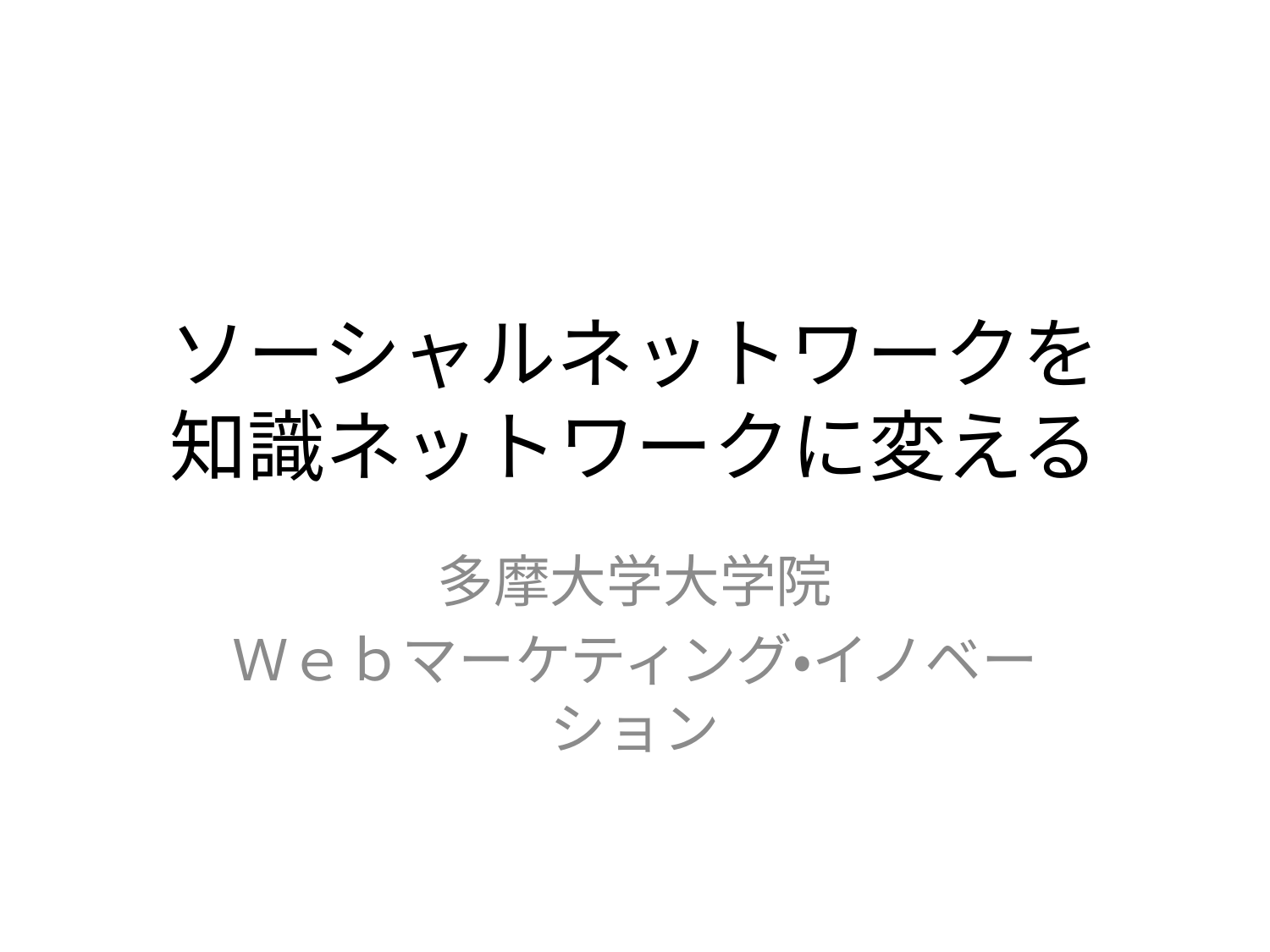

# ソーシャルネットワークを 知識ネットワークに変える
多摩大学大学院
Ｗｅｂマーケティング・イノベーション